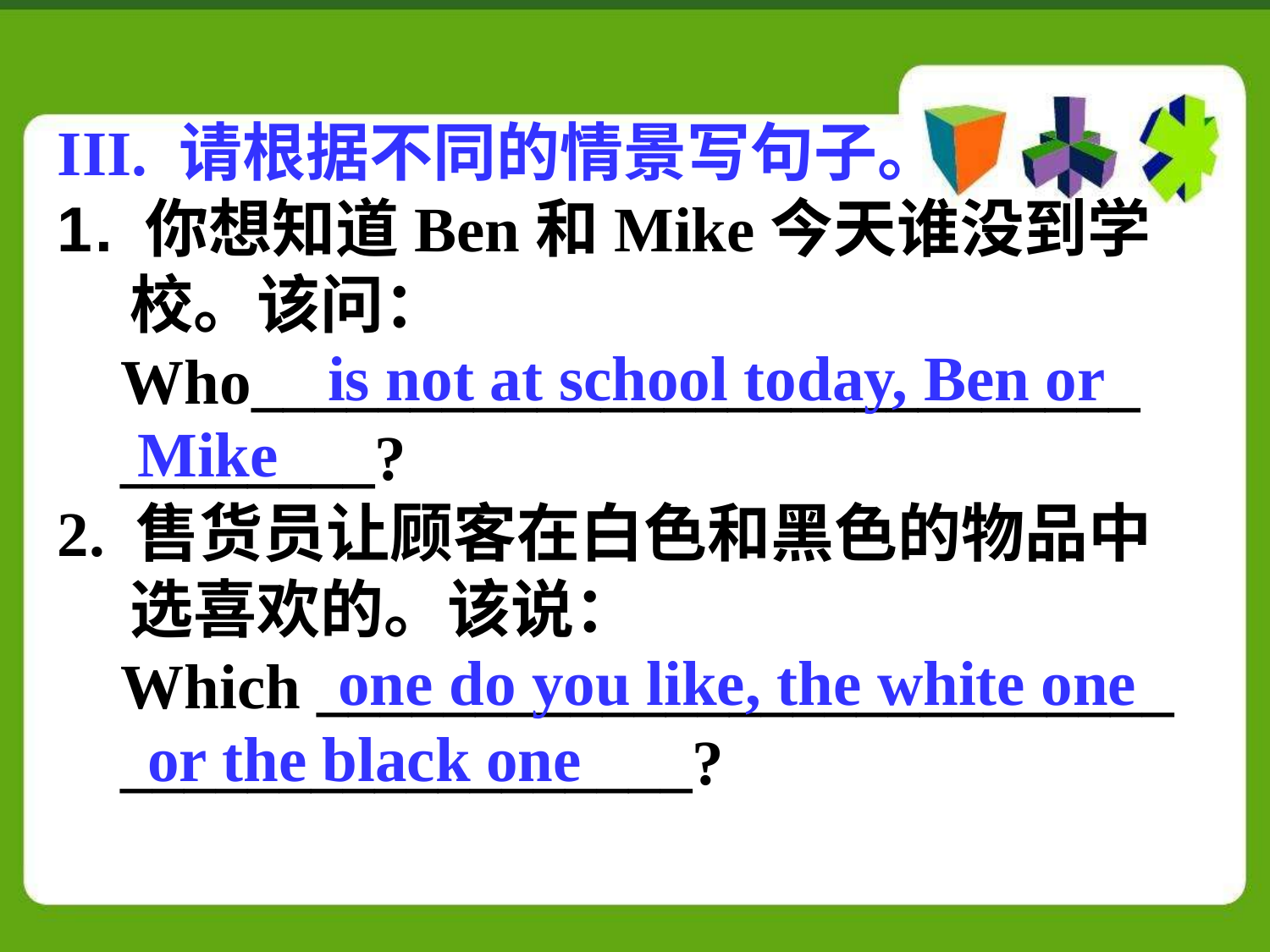

III. 请根据不同的情景写句子。
 你想知道Ben和Mike今天谁没到学
    校。该问：
    Who____________________________
    ________?
2. 售货员让顾客在白色和黑色的物品中
    选喜欢的。该说：
    Which ___________________________
    __________________?
            is not at school today, Ben or Mike
            one do you like, the white one or the black one